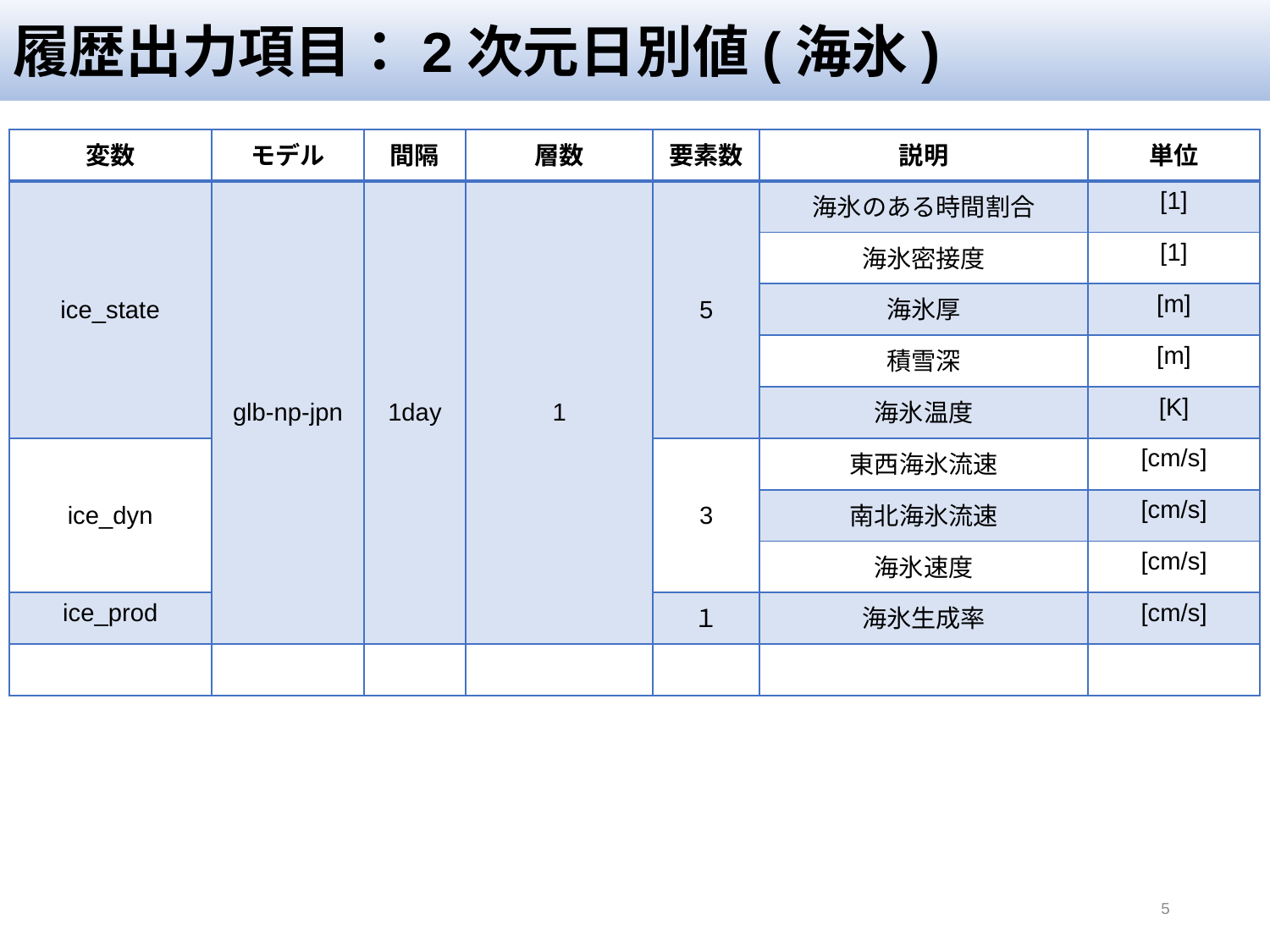

# 履歴出力項目：2次元日別値(海氷)
| 変数 | モデル | 間隔 | 層数 | 要素数 | 説明 | 単位 |
| --- | --- | --- | --- | --- | --- | --- |
| ice\_state | glb-np-jpn | 1day | 1 | 5 | 海氷のある時間割合 | [1] |
|  |  |  |  |  | 海氷密接度 | [1] |
|  |  |  |  |  | 海氷厚 | [m] |
|  |  |  |  |  | 積雪深 | [m] |
|  |  |  |  |  | 海氷温度 | [K] |
| ice\_dyn |  |  |  | 3 | 東西海氷流速 | [cm/s] |
|  |  |  |  |  | 南北海氷流速 | [cm/s] |
|  |  |  |  |  | 海氷速度 | [cm/s] |
| ice\_prod |  |  |  | １ | 海氷生成率 | [cm/s] |
|  |  |  |  |  |  |  |
5